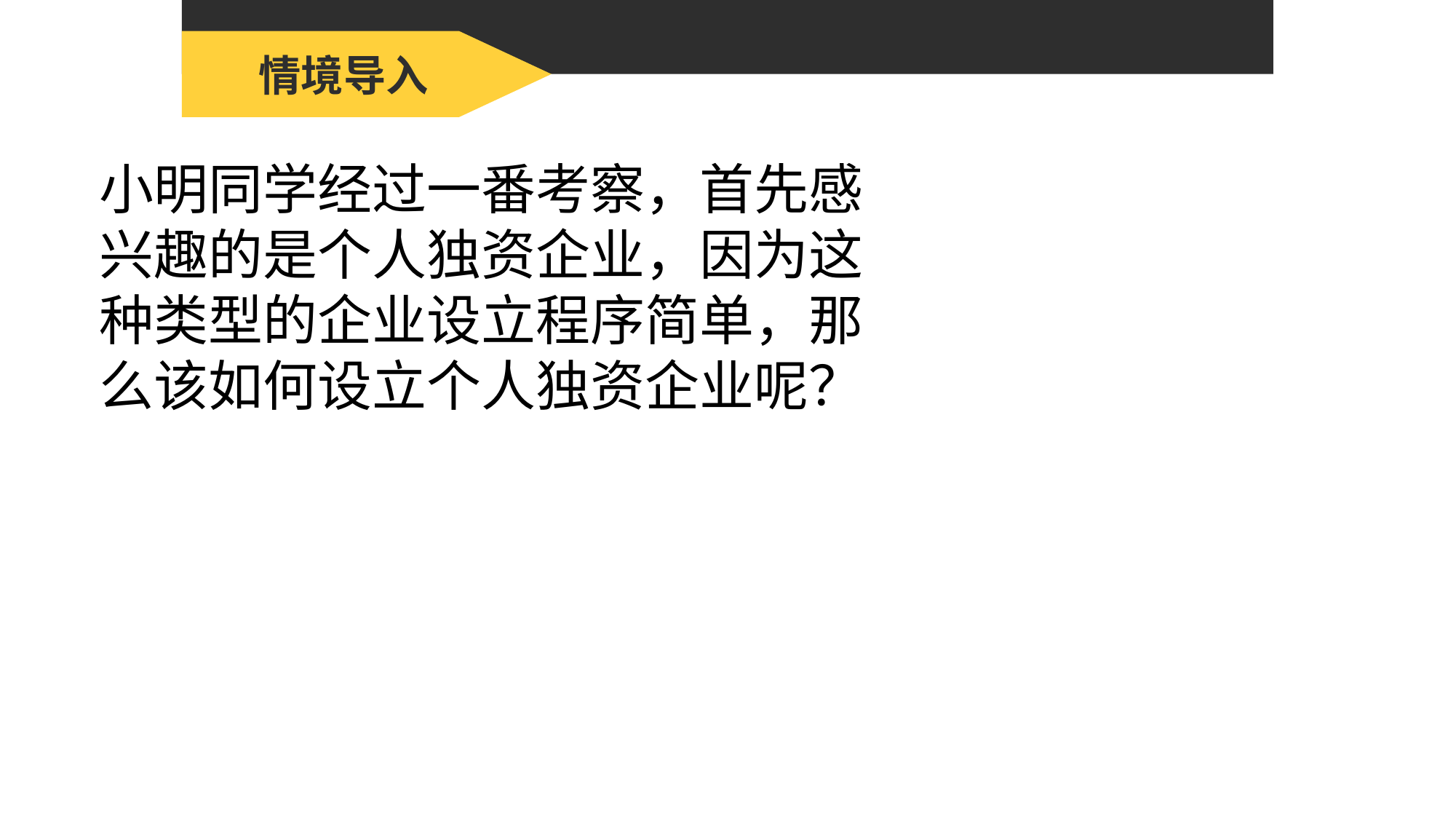

情境导入
小明同学经过一番考察，首先感兴趣的是个人独资企业，因为这种类型的企业设立程序简单，那么该如何设立个人独资企业呢？